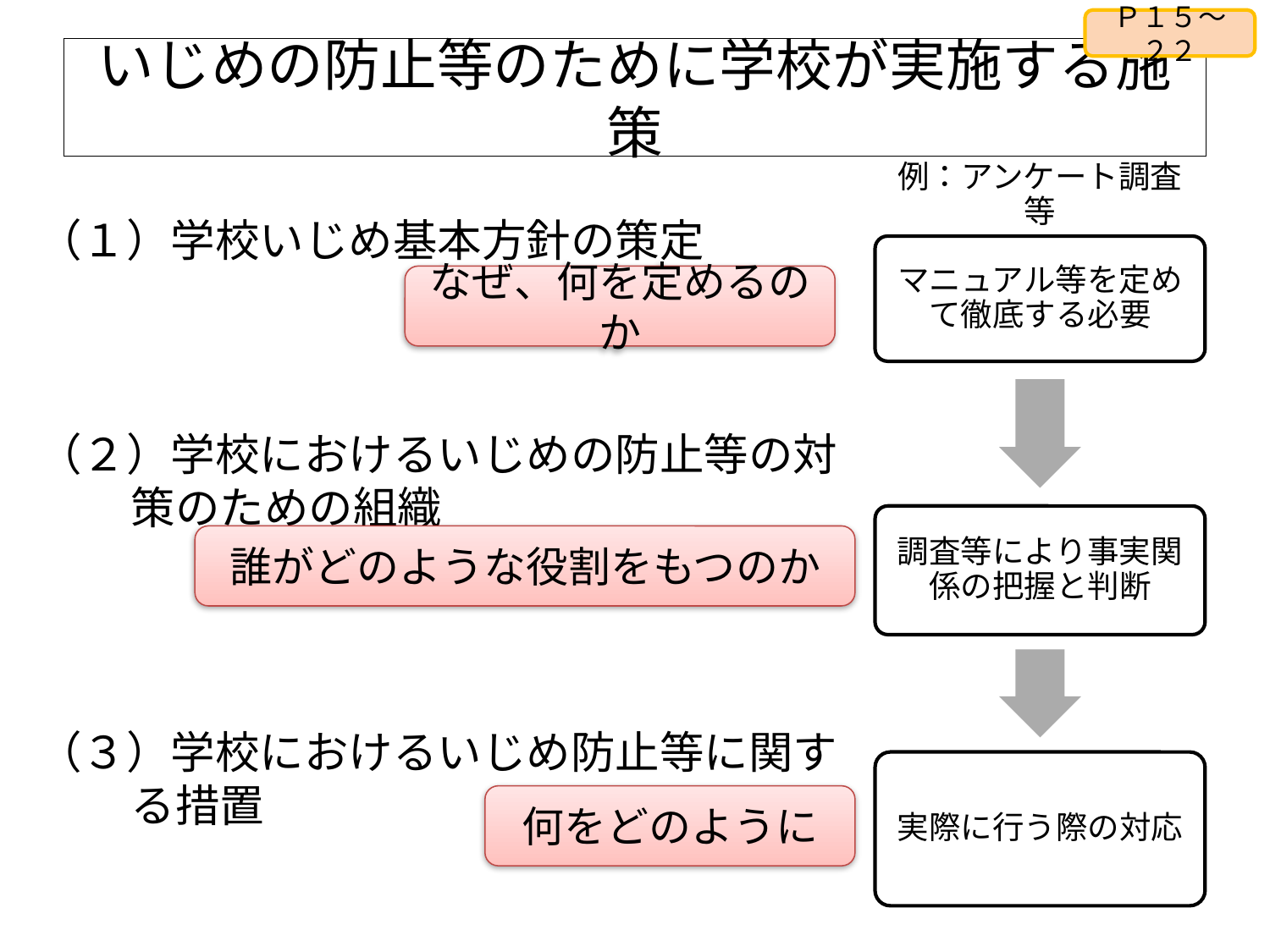

Ｐ１５～２２
# いじめの防止等のために学校が実施する施策
例：アンケート調査等

マニュアル等を定めて徹底する必要

調査等により事実関係の把握と判断

実際に行う際の対応
（１）学校いじめ基本方針の策定

（２）学校におけるいじめの防止等の対策のための組織

（３）学校におけるいじめ防止等に関する措置

なぜ、何を定めるのか
誰がどのような役割をもつのか
何をどのように